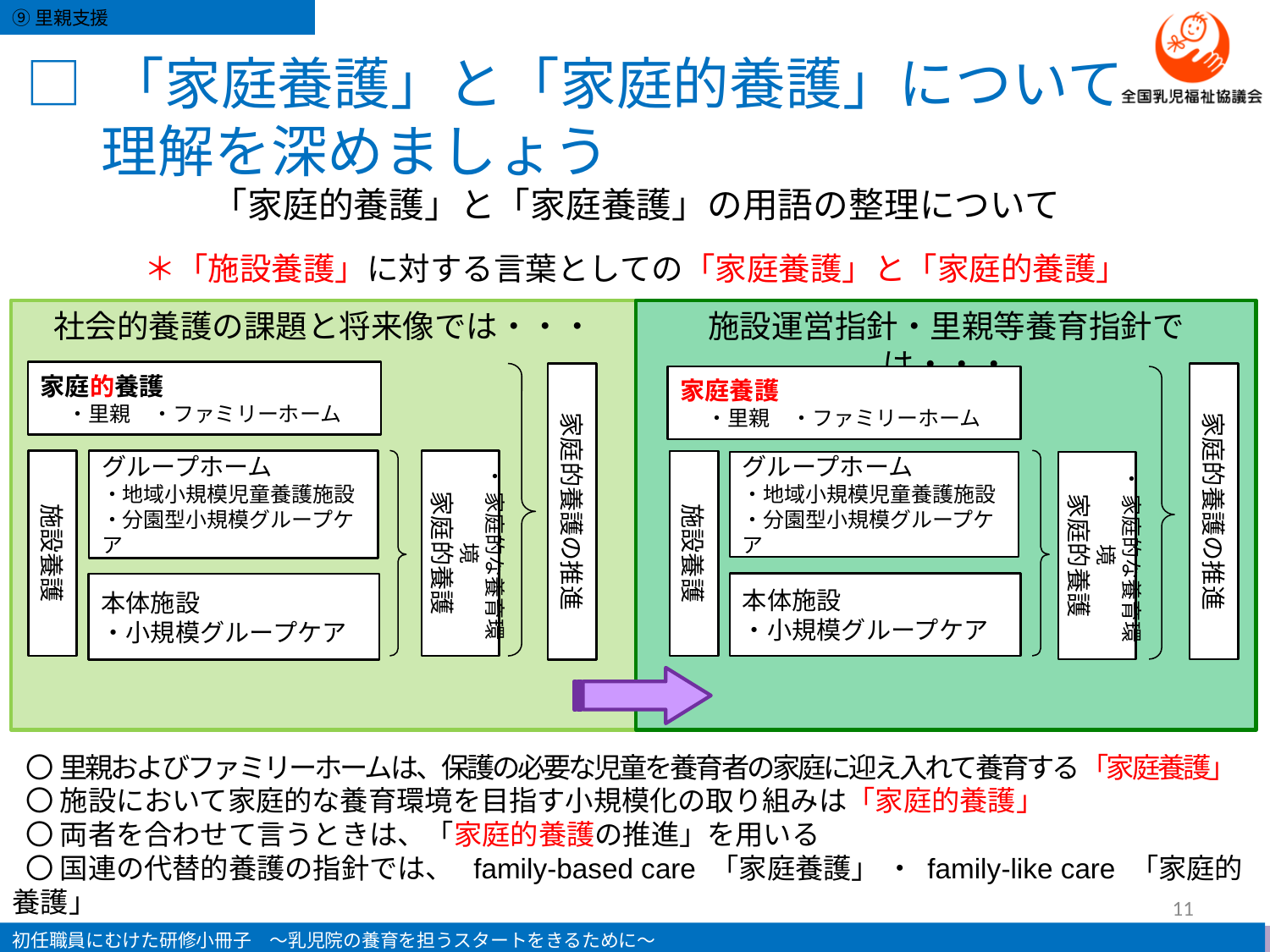

# □ 「家庭養護」と「家庭的養護」について 理解を深めましょう
「家庭的養護」と「家庭養護」の用語の整理について

＊「施設養護」に対する言葉としての「家庭養護」と「家庭的養護」
社会的養護の課題と将来像では・・・
施設運営指針・里親等養育指針では・・・
家庭的養護
・里親　・ファミリーホーム

家庭的養護の推進
家庭的養護の推進
家庭養護
・里親　・ファミリーホーム

グループホーム
・地域小規模児童養護施設
・分園型小規模グループケア
施設養護

・ 家庭的な養育環境
家庭的養護
施設養護
グループホーム
・地域小規模児童養護施設
・分園型小規模グループケア
・ 家庭的な養育環境
家庭的養護
本体施設
・小規模グループケア
本体施設
・小規模グループケア

 〇 里親およびファミリーホームは、保護の必要な児童を養育者の家庭に迎え入れて養育する「家庭養護」
 〇 施設において家庭的な養育環境を目指す小規模化の取り組みは「家庭的養護」
 〇 両者を合わせて言うときは、「家庭的養護の推進」を用いる
 〇 国連の代替的養護の指針では、  family‐based care 「家庭養護」 ・ family-like care 「家庭的養護」
11